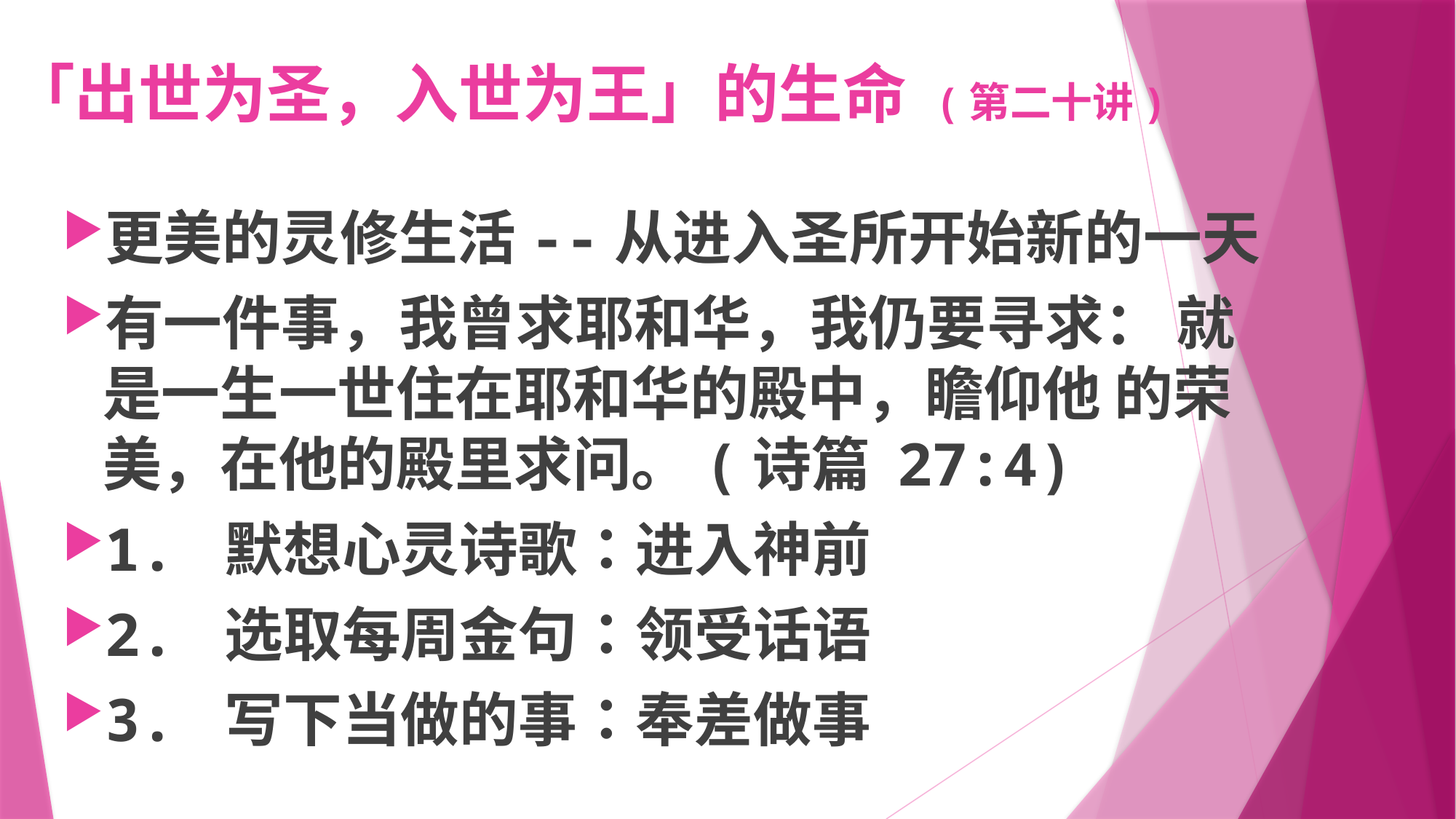

# 「出世为圣，入世为王」的生命 (第二十讲)
更美的灵修生活--从进入圣所开始新的一天
有一件事，我曾求耶和华，我仍要寻求： 就是一生一世住在耶和华的殿中，瞻仰他 的荣美，在他的殿里求问。(诗篇 27:4)
1. 默想心灵诗歌：进入神前
2. 选取每周金句：领受话语
3. 写下当做的事：奉差做事